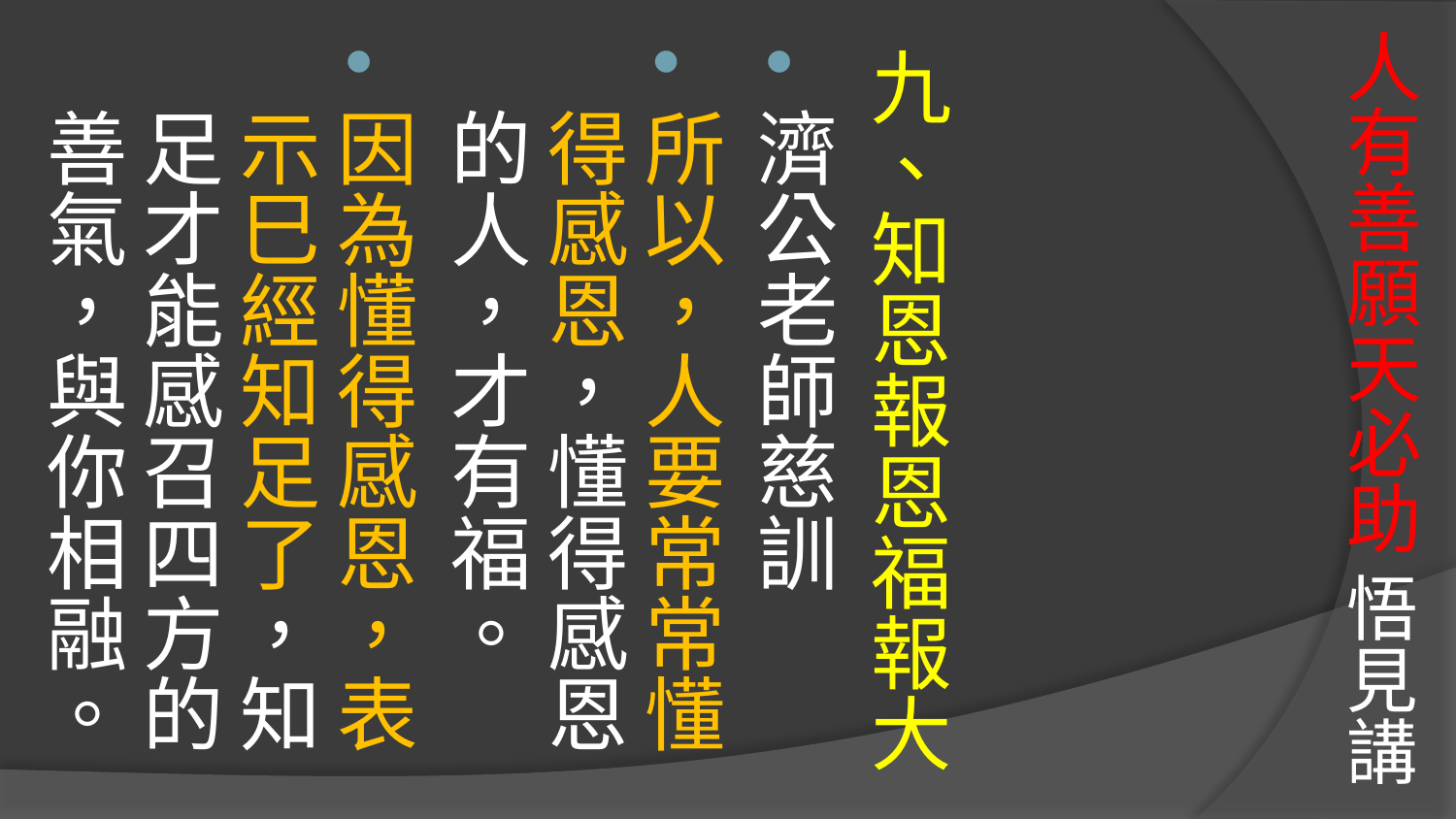

# 人有善願天必助 悟見講
九、知恩報恩福報大
濟公老師慈訓
所以，人要常常懂得感恩，懂得感恩的人，才有福。
因為懂得感恩，表示巳經知足了，知足才能感召四方的善氣，與你相融。